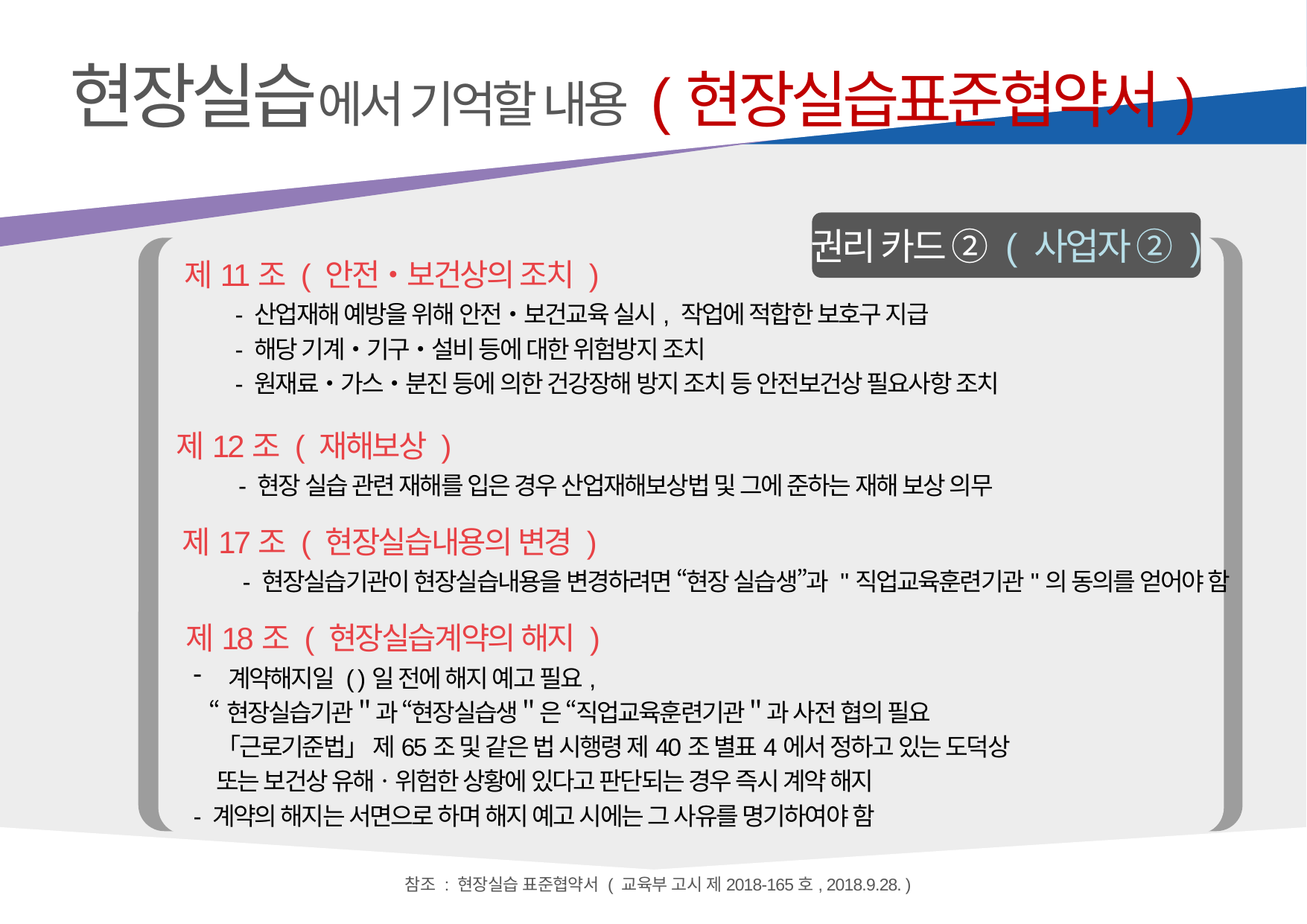

현장실습에서 기억할 내용 (현장실습표준협약서)
권리 카드 ② ( 사업자 ② )

제11조 ( 안전・보건상의 조치 )
- 산업재해 예방을 위해 안전・보건교육 실시, 작업에 적합한 보호구 지급
- 해당 기계・기구・설비 등에 대한 위험방지 조치
- 원재료・가스・분진 등에 의한 건강장해 방지 조치 등 안전보건상 필요사항 조치
제12조 ( 재해보상 )
- 현장 실습 관련 재해를 입은 경우 산업재해보상법 및 그에 준하는 재해 보상 의무
제17조 ( 현장실습내용의 변경 )
- 현장실습기관이 현장실습내용을 변경하려면 “현장 실습생”과 "직업교육훈련기관"의 동의를 얻어야 함
제18조 ( 현장실습계약의 해지 )
계약해지일 ( )일 전에 해지 예고 필요,
   “현장실습기관＂과 “현장실습생＂은 “직업교육훈련기관＂과 사전 협의 필요
   「근로기준법」 제65조 및 같은 법 시행령 제40조 별표4에서 정하고 있는 도덕상
   또는 보건상 유해ㆍ위험한 상황에 있다고 판단되는 경우 즉시 계약 해지
- 계약의 해지는 서면으로 하며 해지 예고 시에는 그 사유를 명기하여야 함
참조 : 현장실습 표준협약서 ( 교육부 고시 제2018-165호, 2018.9.28. )